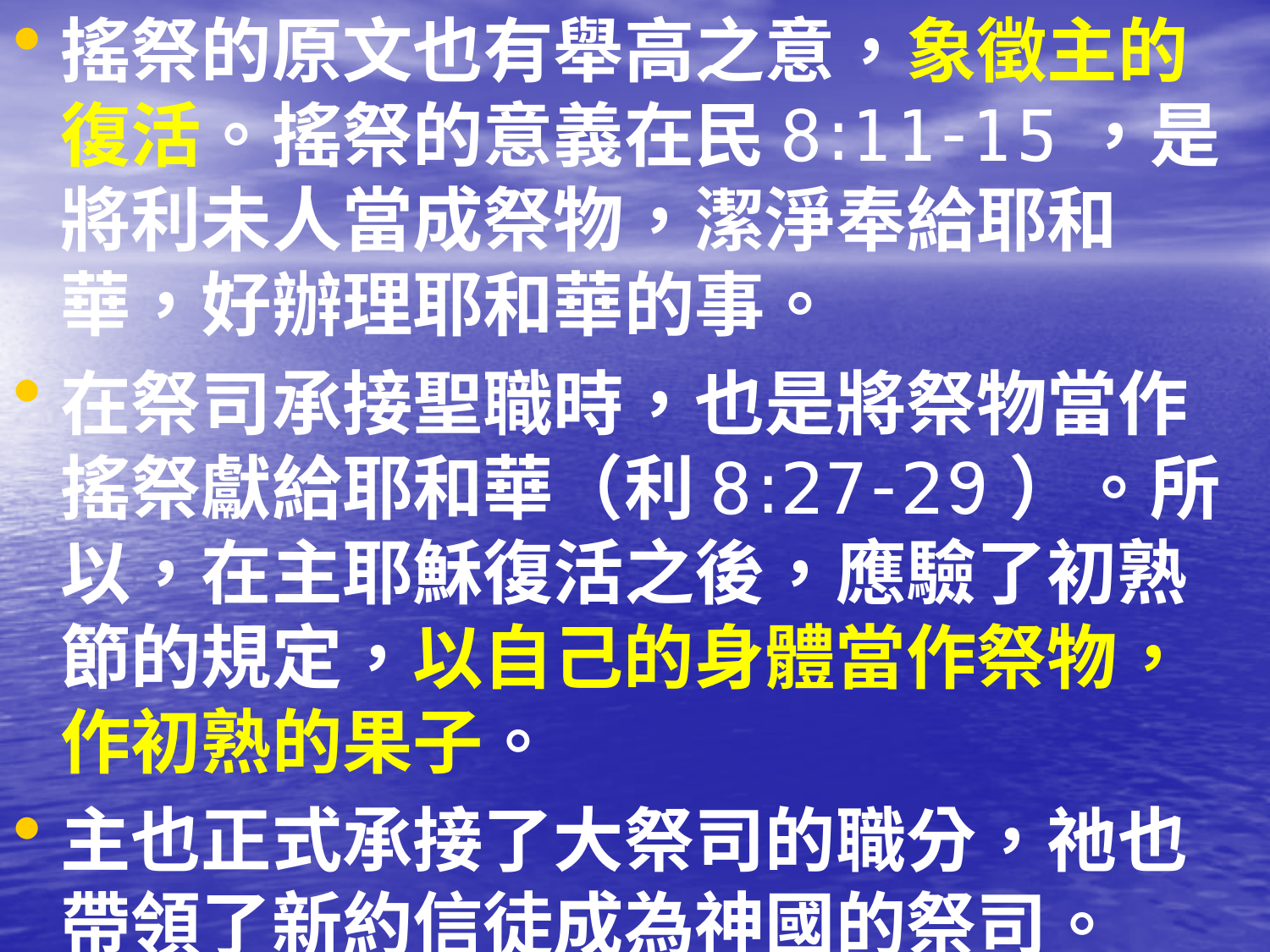

搖祭的原文也有舉高之意，象徵主的復活。搖祭的意義在民8:11-15，是將利未人當成祭物，潔淨奉給耶和華，好辦理耶和華的事。
在祭司承接聖職時，也是將祭物當作搖祭獻給耶和華（利8:27-29）。所以，在主耶穌復活之後，應驗了初熟節的規定，以自己的身體當作祭物，作初熟的果子。
主也正式承接了大祭司的職分，祂也帶領了新約信徒成為神國的祭司。